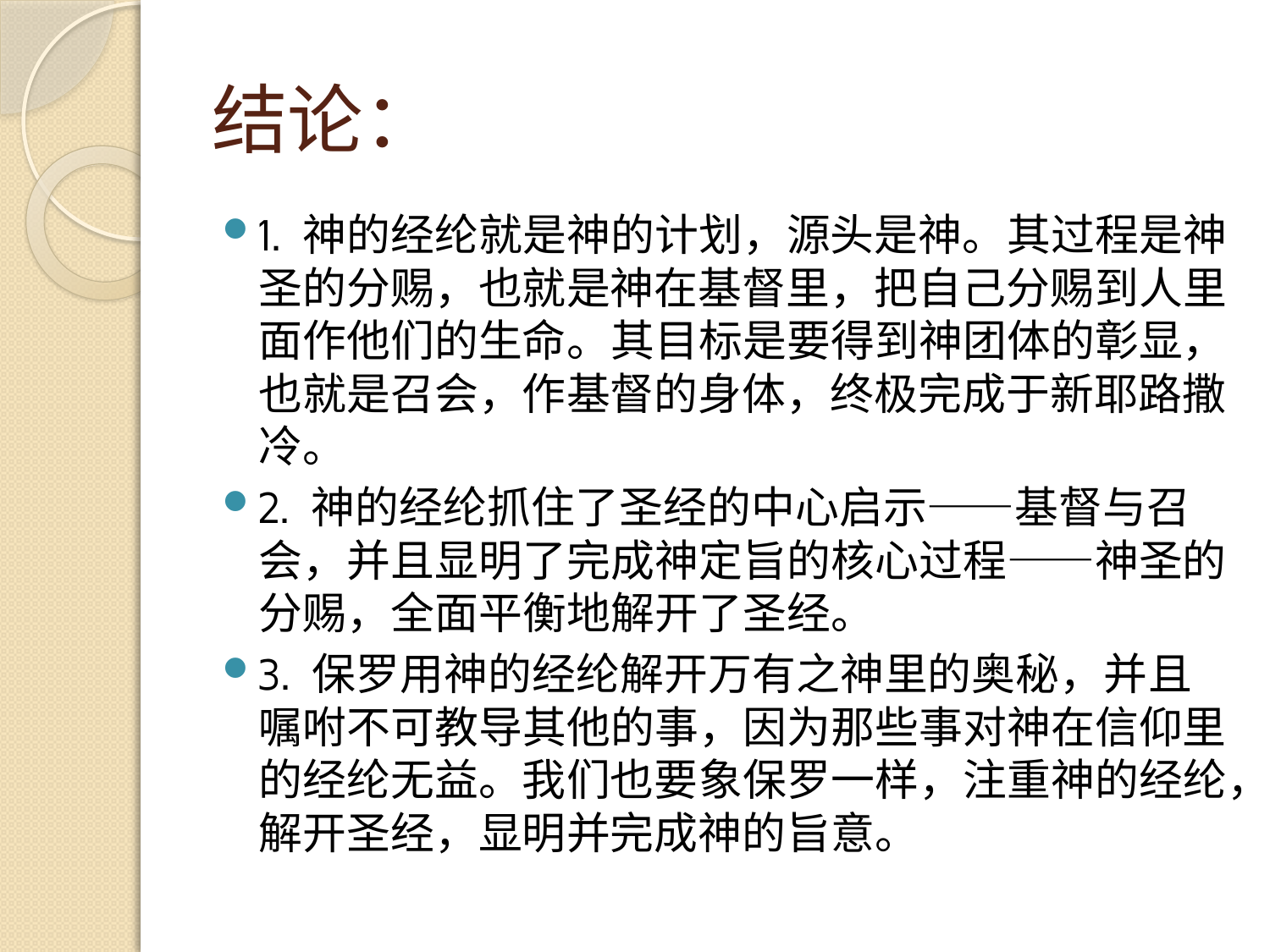

# 结论：
1. 神的经纶就是神的计划，源头是神。其过程是神圣的分赐，也就是神在基督里，把自己分赐到人里面作他们的生命。其目标是要得到神团体的彰显，也就是召会，作基督的身体，终极完成于新耶路撒冷。
2. 神的经纶抓住了圣经的中心启示——基督与召会，并且显明了完成神定旨的核心过程——神圣的分赐，全面平衡地解开了圣经。
3. 保罗用神的经纶解开万有之神里的奥秘，并且嘱咐不可教导其他的事，因为那些事对神在信仰里的经纶无益。我们也要象保罗一样，注重神的经纶，解开圣经，显明并完成神的旨意。